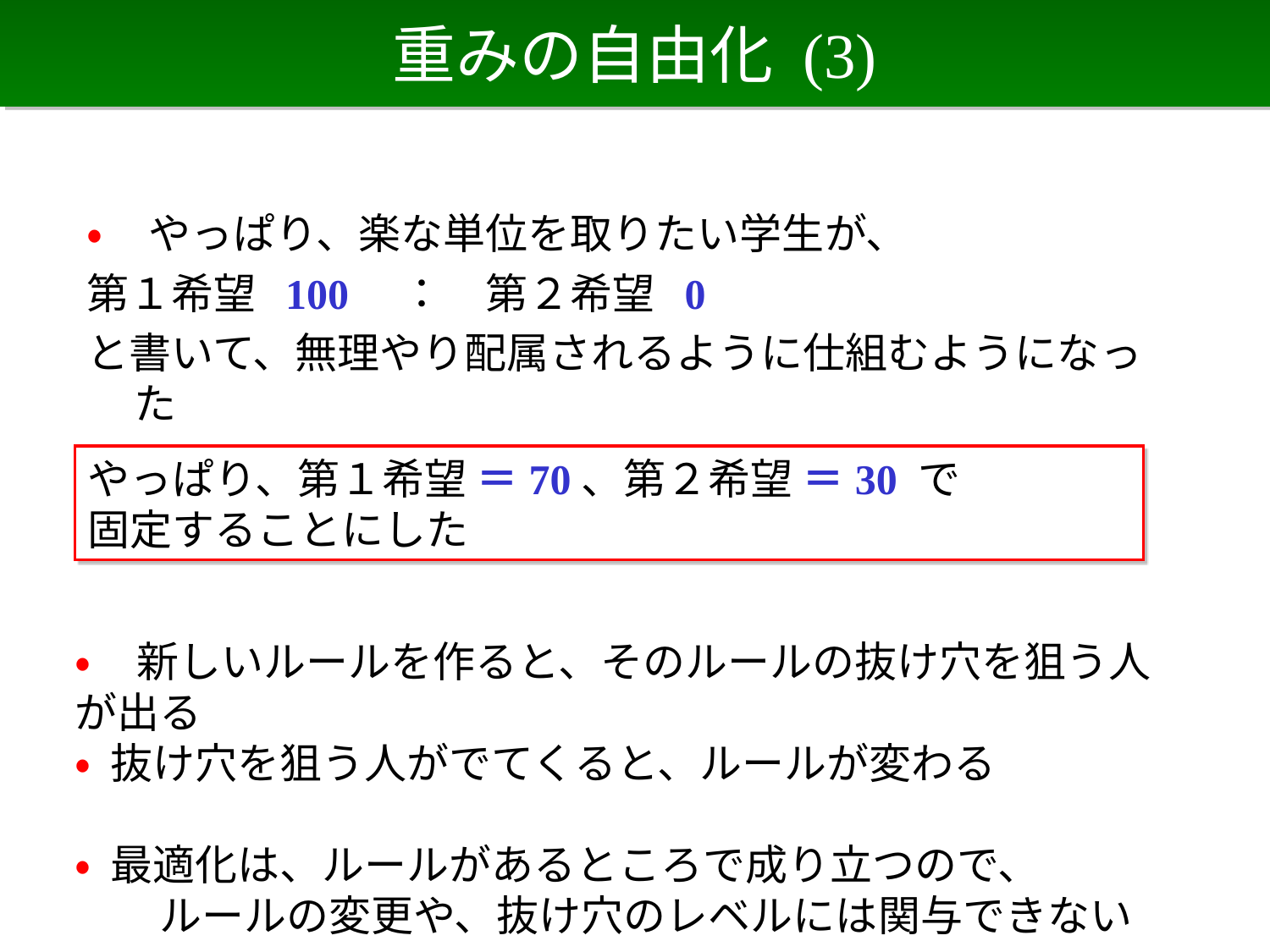

# 重みの自由化 (3)
• やっぱり、楽な単位を取りたい学生が、
第１希望  100　：　第２希望  0
と書いて、無理やり配属されるように仕組むようになった

やっぱり、第１希望 ＝70、第２希望 ＝30 で
固定することにした
• 新しいルールを作ると、そのルールの抜け穴を狙う人が出る
• 抜け穴を狙う人がでてくると、ルールが変わる

• 最適化は、ルールがあるところで成り立つので、
　　ルールの変更や、抜け穴のレベルには関与できない